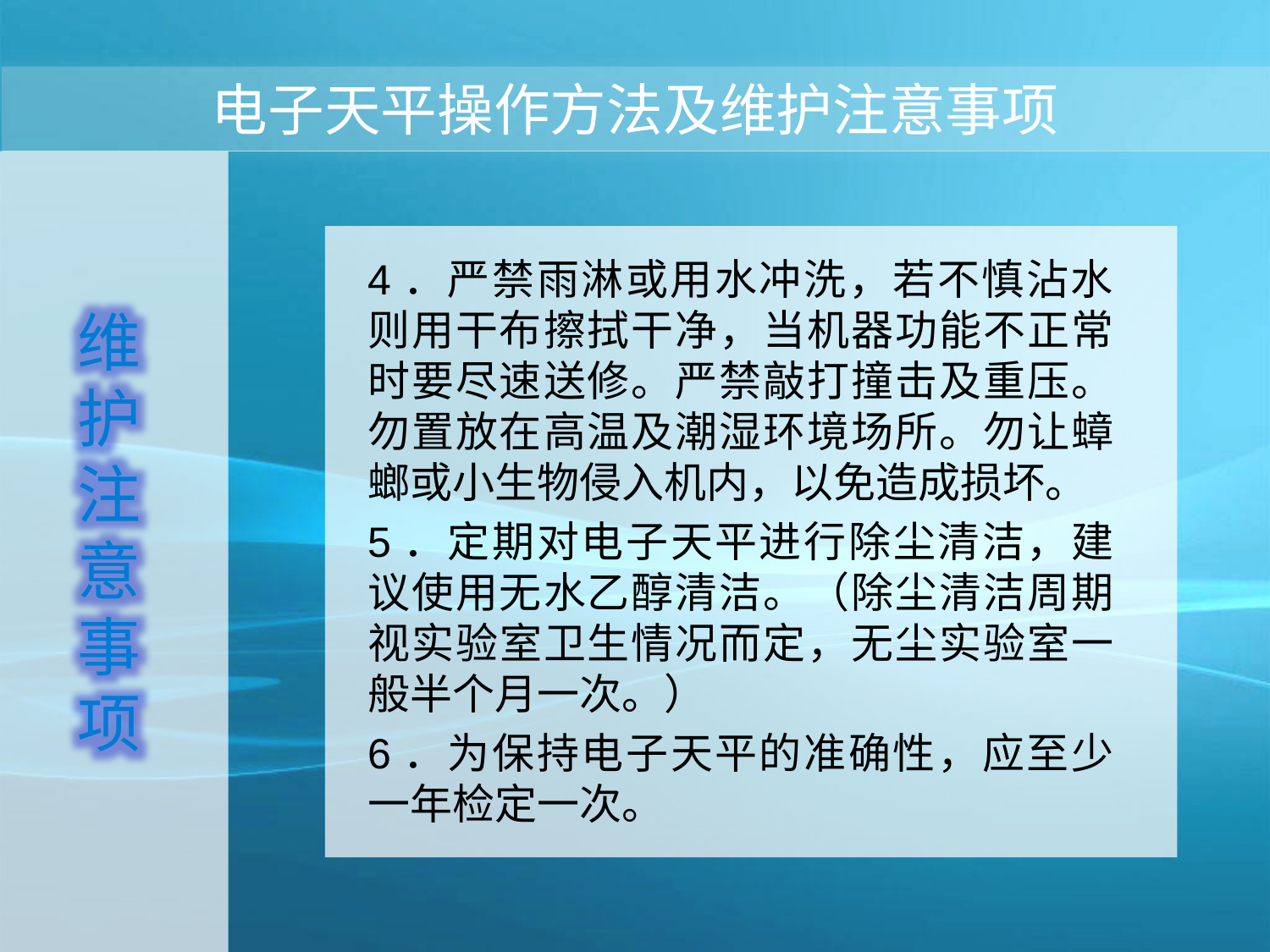

# 电子天平操作方法及维护注意事项

4．严禁雨淋或用水冲洗，若不慎沾水则用干布擦拭干净，当机器功能不正常时要尽速送修。严禁敲打撞击及重压。 勿置放在高温及潮湿环境场所。勿让蟑螂或小生物侵入机内，以免造成损坏。
5．定期对电子天平进行除尘清洁，建议使用无水乙醇清洁。（除尘清洁周期视实验室卫生情况而定，无尘实验室一般半个月一次。）
6．为保持电子天平的准确性，应至少一年检定一次。
维护注意事项